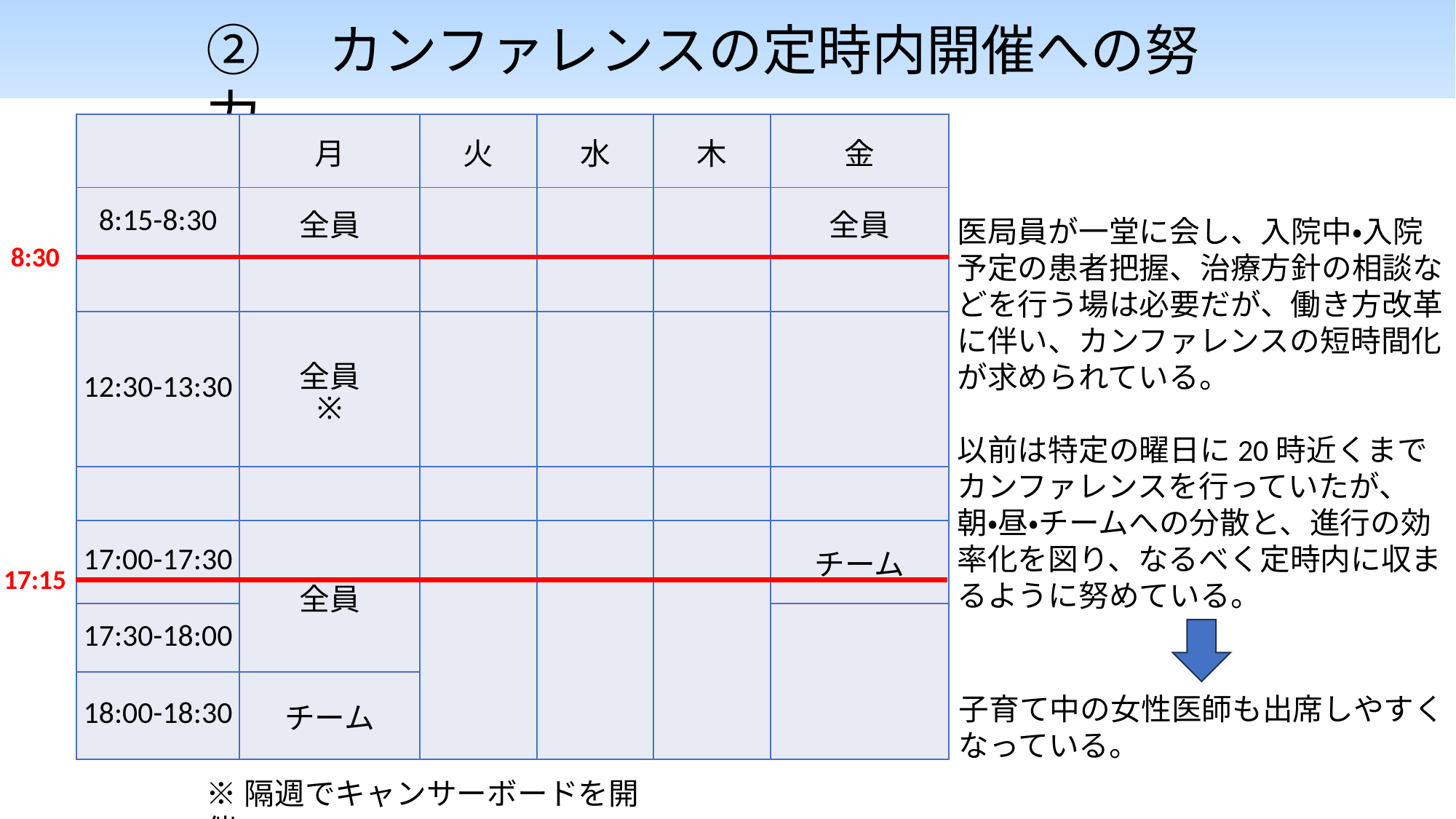

②　カンファレンスの定時内開催への努力
|  | 月 | 火 | 水 | 木 | 金 |
| --- | --- | --- | --- | --- | --- |
| 8:15-8:30 | 全員 |  |  |  | 全員 |
|  |  |  |  |  |  |
| 12:30-13:30 | 全員 ※ |  |  |  |  |
|  |  |  |  |  |  |
| 17:00-17:30 | 全員 |  |  |  | チーム |
| 17:30-18:00 |  |  |  |  |  |
| 18:00-18:30 | チーム |  |  |  |  |
医局員が一堂に会し、入院中・入院予定の患者把握、治療方針の相談などを行う場は必要だが、働き方改革に伴い、カンファレンスの短時間化が求められている。

以前は特定の曜日に20時近くまでカンファレンスを行っていたが、
朝・昼・チームへの分散と、進行の効率化を図り、なるべく定時内に収まるように努めている。
8:30
17:15

子育て中の女性医師も出席しやすくなっている。
※隔週でキャンサーボードを開催